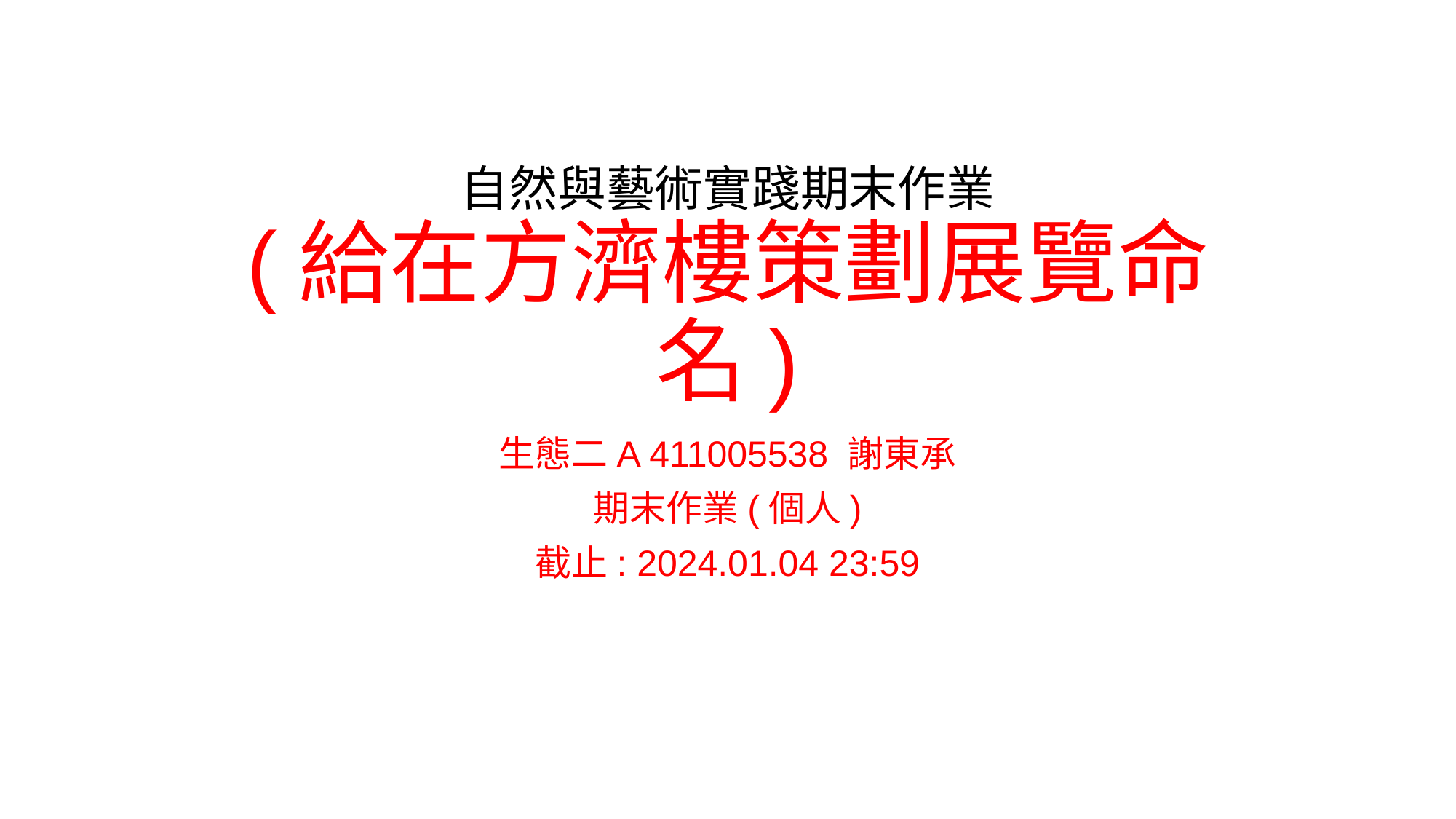

# 自然與藝術實踐期末作業 (給在方濟樓策劃展覽命名)
生態二A 411005538 謝東承
期末作業(個人)
截止: 2024.01.04 23:59